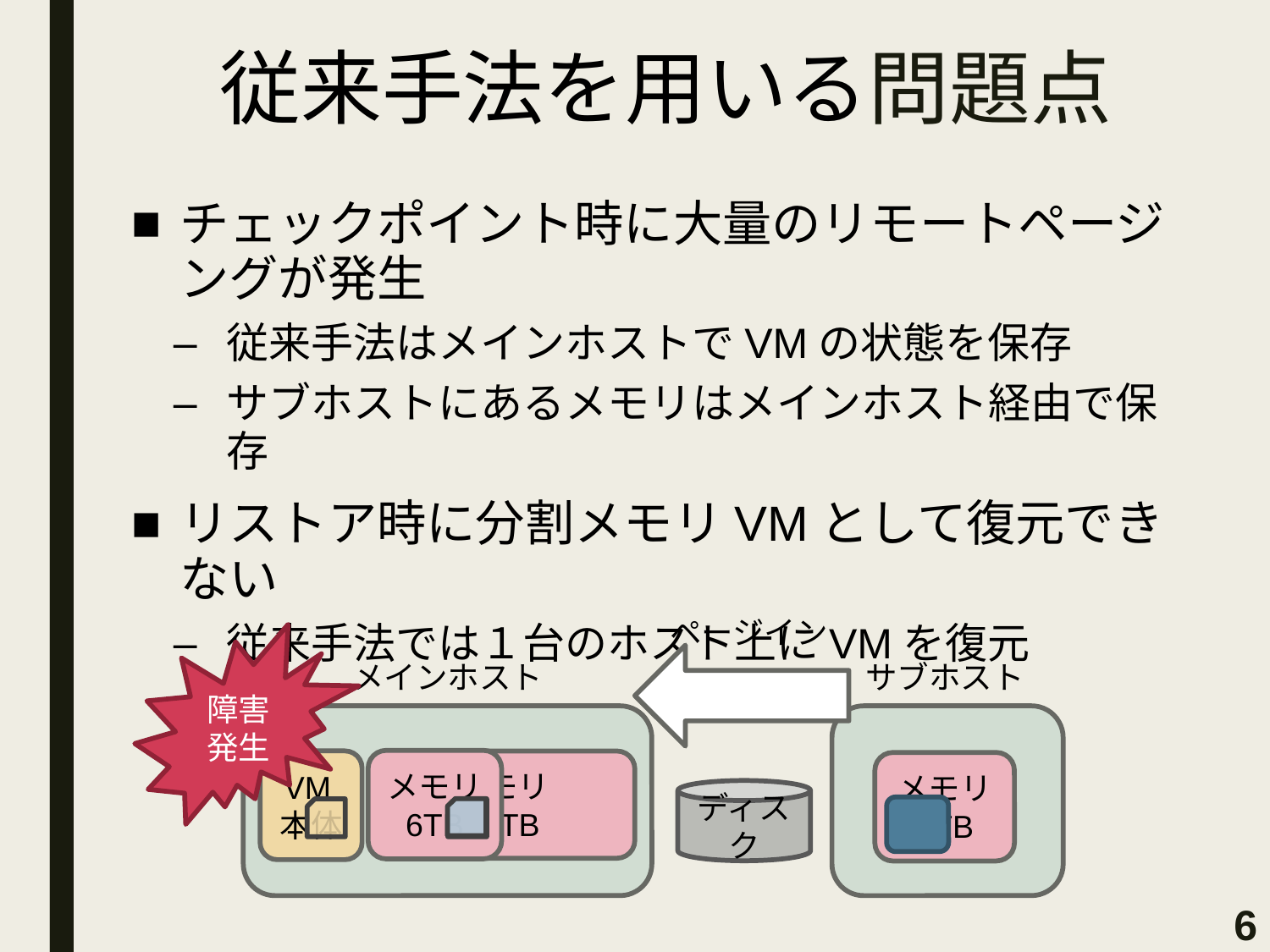

# 従来手法を用いる問題点
チェックポイント時に大量のリモートページングが発生
従来手法はメインホストでVMの状態を保存
サブホストにあるメモリはメインホスト経由で保存
リストア時に分割メモリVMとして復元できない
従来手法では１台のホスト上にVMを復元
障害発生
ページイン
メインホスト
サブホスト

メモリ
6TB
VM本体
メモリ
12TB
メモリ
6TB
ディスク

6